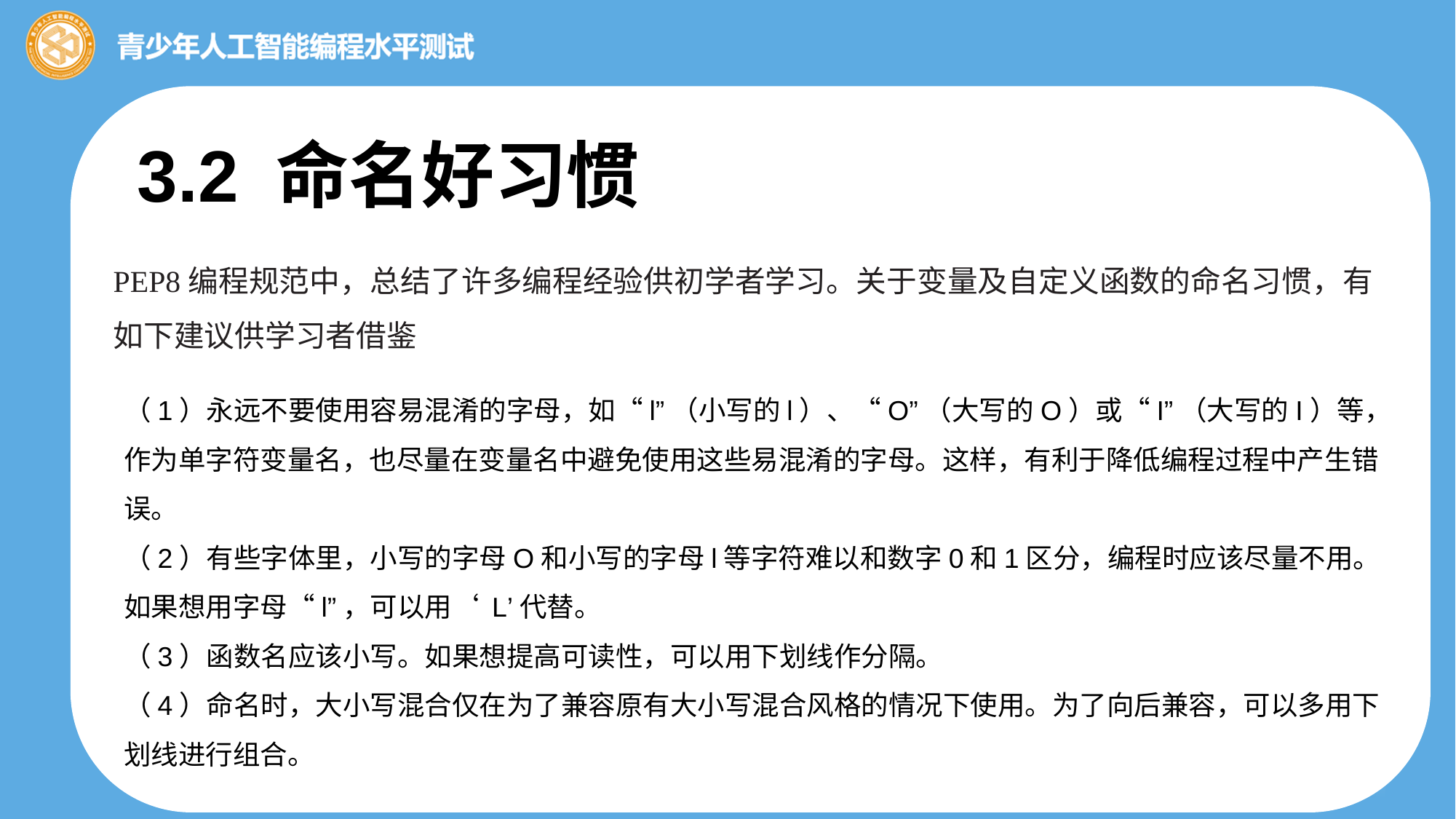

3.2 命名好习惯
PEP8编程规范中，总结了许多编程经验供初学者学习。关于变量及自定义函数的命名习惯，有如下建议供学习者借鉴
（1）永远不要使用容易混淆的字母，如“l”（小写的l）、“O”（大写的O）或“I”（大写的I）等，作为单字符变量名，也尽量在变量名中避免使用这些易混淆的字母。这样，有利于降低编程过程中产生错误。
（2）有些字体里，小写的字母O和小写的字母l等字符难以和数字0和1区分，编程时应该尽量不用。如果想用字母“l”，可以用‘ L’代替。
（3）函数名应该小写。如果想提高可读性，可以用下划线作分隔。
（4）命名时，大小写混合仅在为了兼容原有大小写混合风格的情况下使用。为了向后兼容，可以多用下划线进行组合。